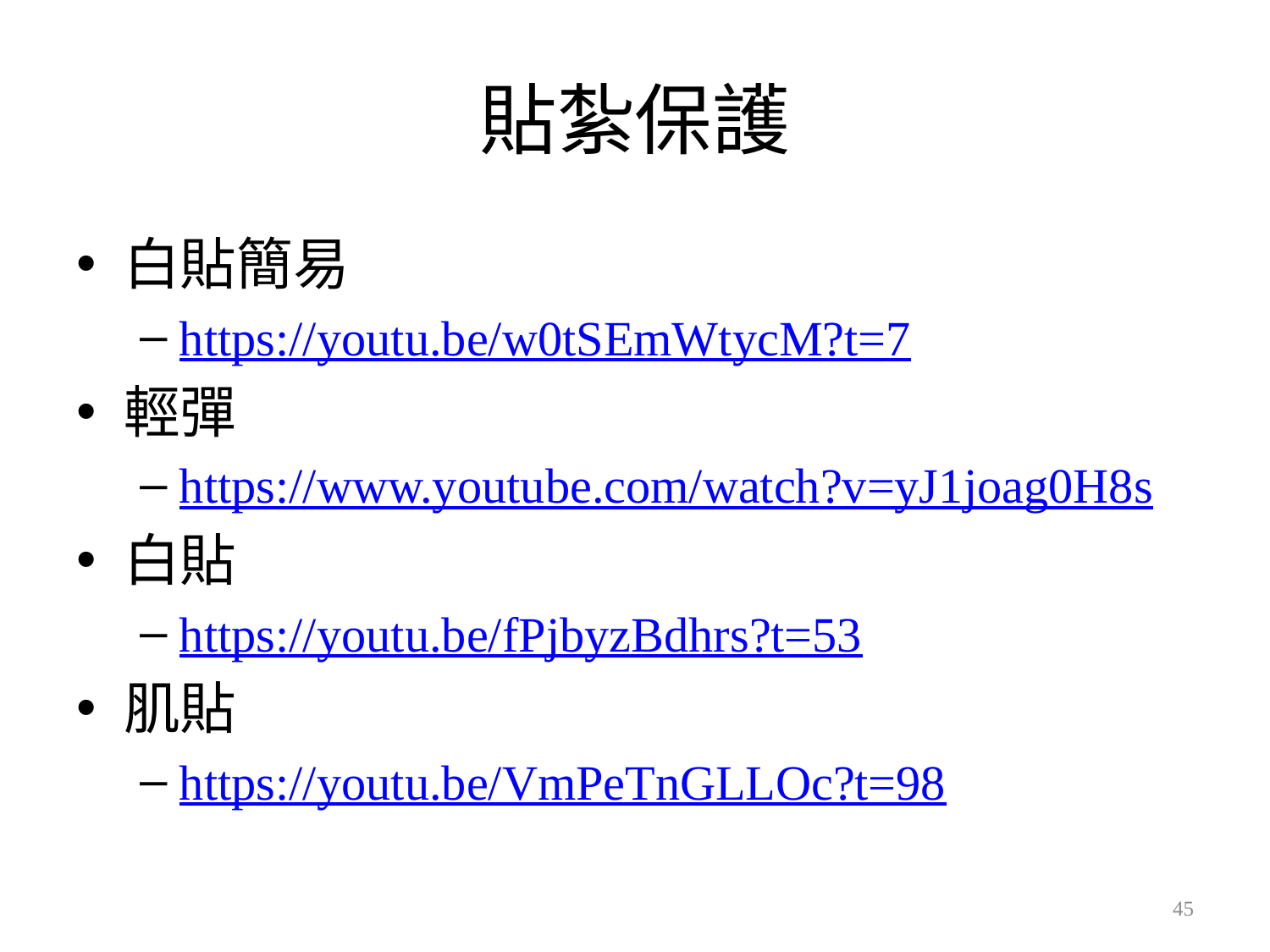

# 貼紮保護
白貼簡易
https://youtu.be/w0tSEmWtycM?t=7
輕彈
https://www.youtube.com/watch?v=yJ1joag0H8s
白貼
https://youtu.be/fPjbyzBdhrs?t=53
肌貼
https://youtu.be/VmPeTnGLLOc?t=98
45